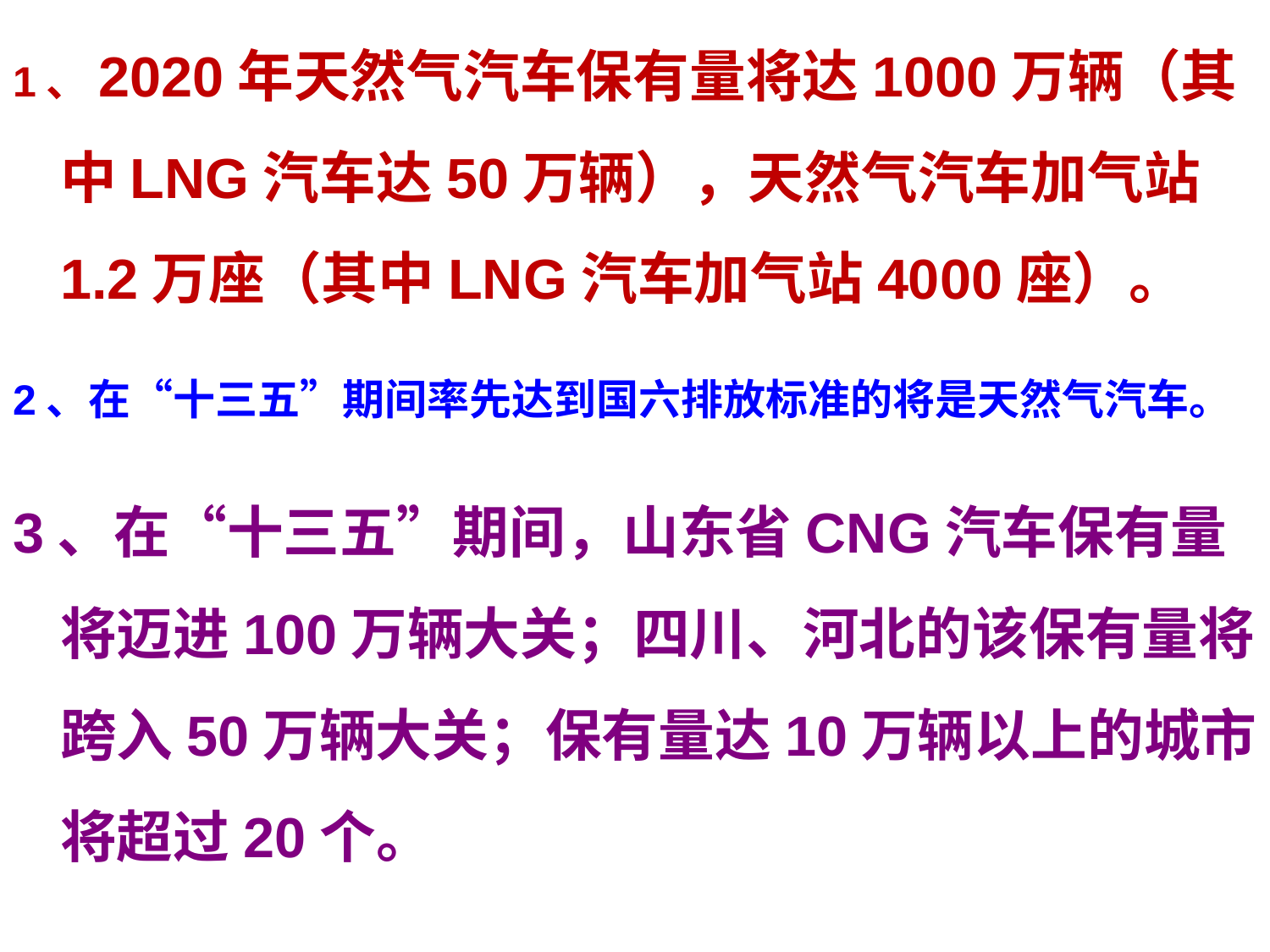

1、2020年天然气汽车保有量将达1000万辆（其中LNG汽车达50万辆），天然气汽车加气站1.2万座（其中LNG汽车加气站4000座）。

2、在“十三五”期间率先达到国六排放标准的将是天然气汽车。

3、在“十三五”期间，山东省CNG汽车保有量将迈进100万辆大关；四川、河北的该保有量将跨入50万辆大关；保有量达10万辆以上的城市将超过20个。